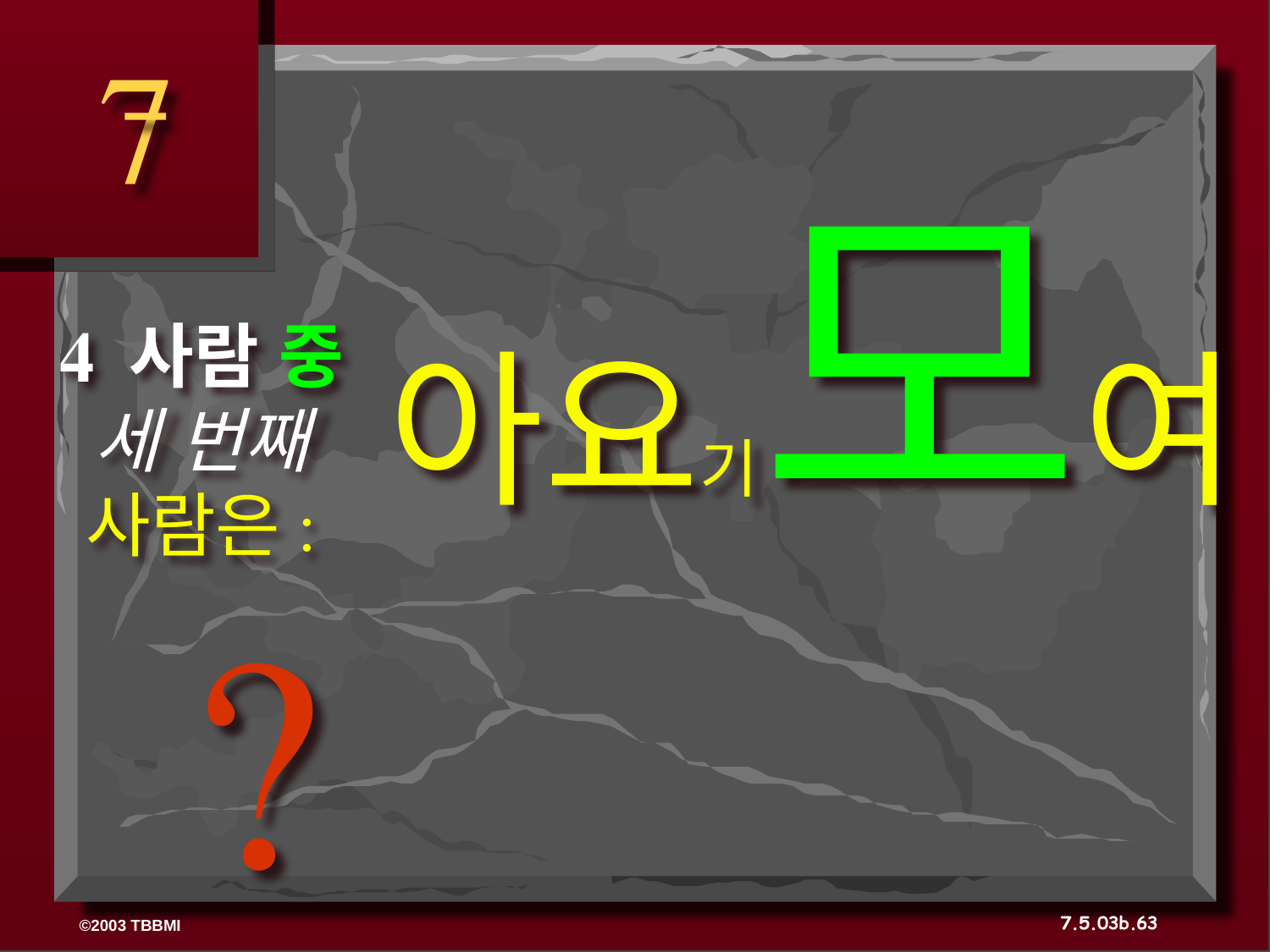

7

아요기모여
?
4 사람 중
세 번째 사람은:

63